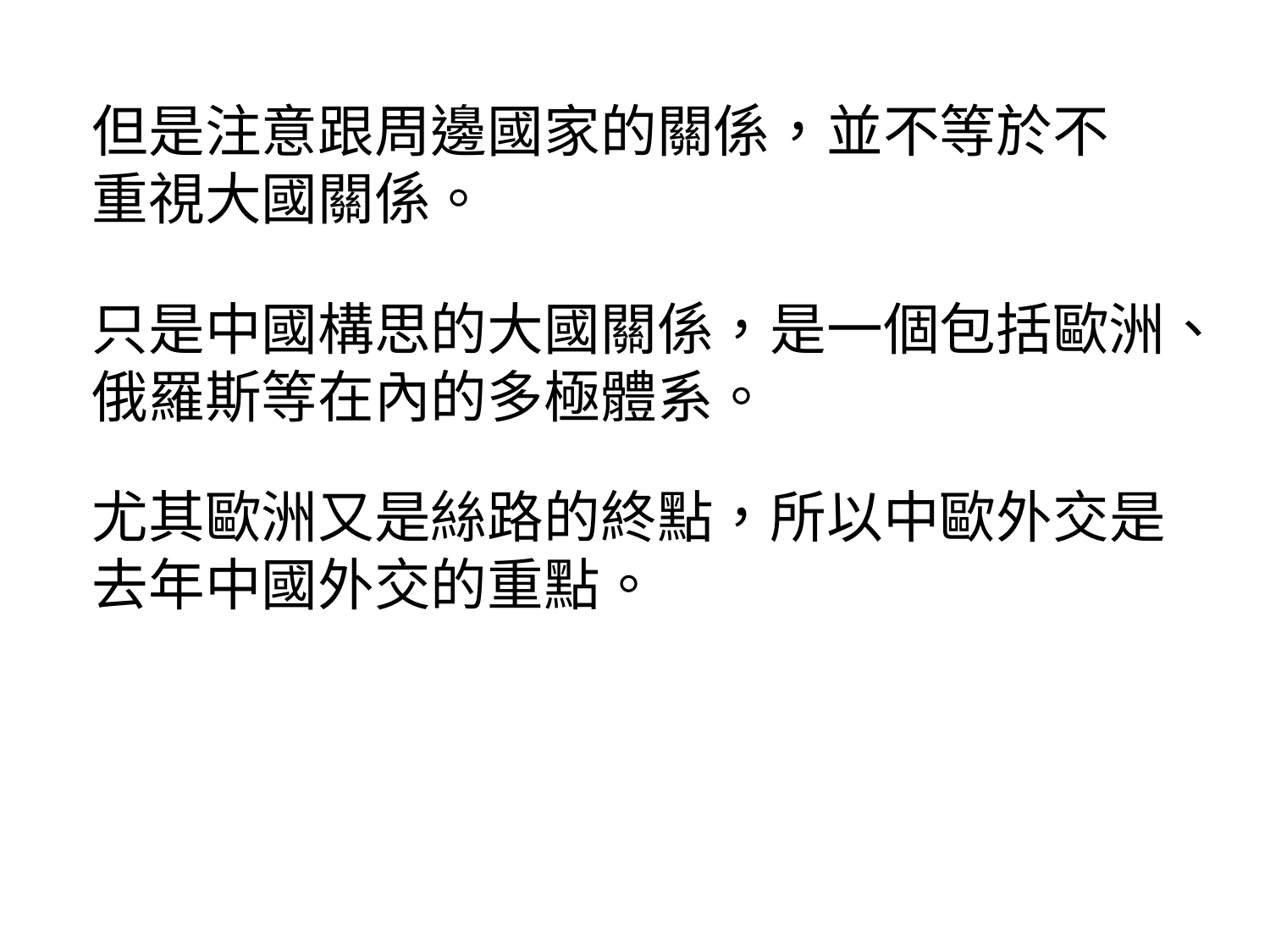

但是注意跟周邊國家的關係，並不等於不重視大國關係。
只是中國構思的大國關係，是一個包括歐洲、俄羅斯等在內的多極體系。
尤其歐洲又是絲路的終點，所以中歐外交是去年中國外交的重點。